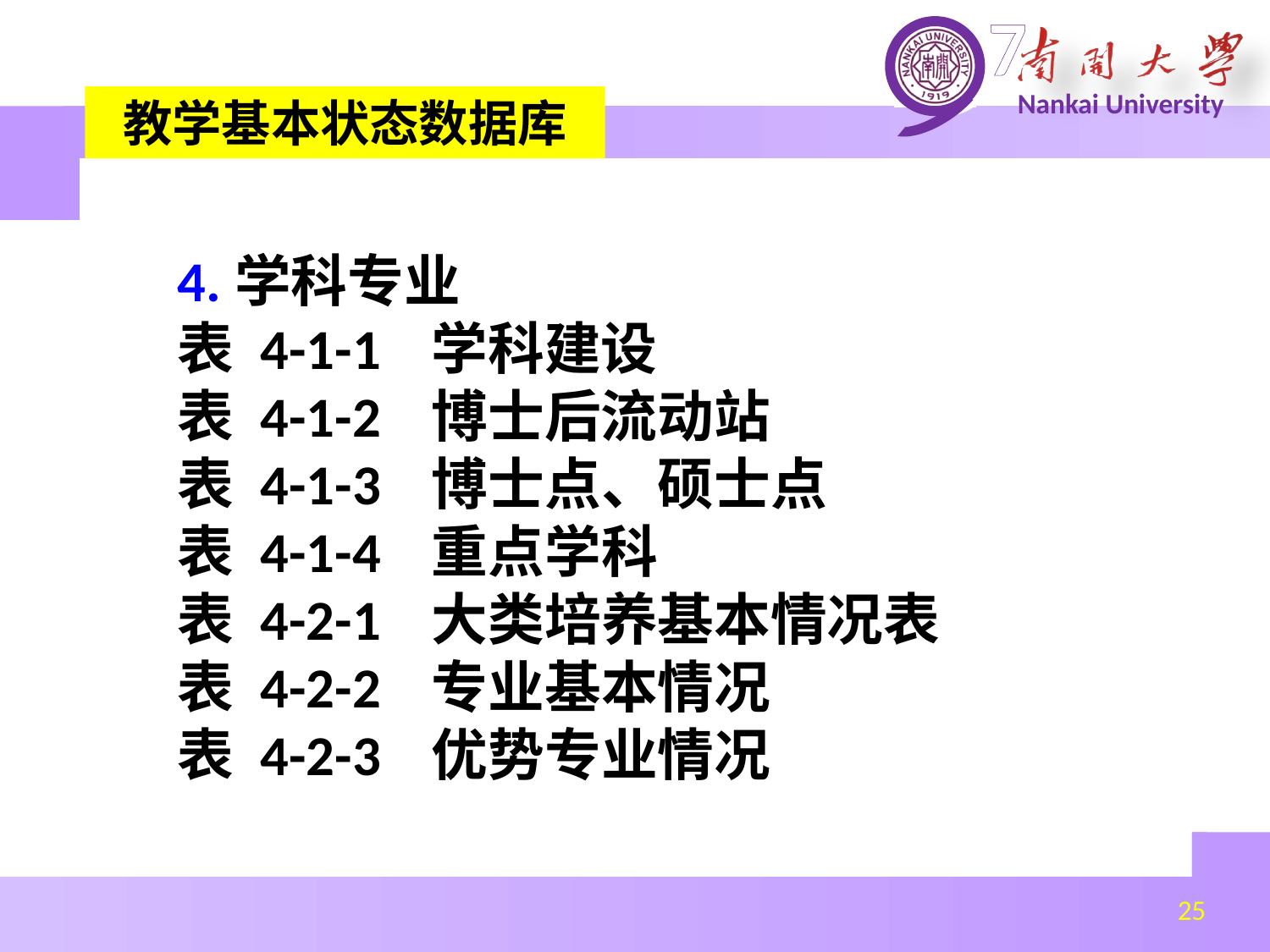

教学基本状态数据库
4.学科专业
表 4-1-1	学科建设
表 4-1-2	博士后流动站
表 4-1-3	博士点、硕士点
表 4-1-4	重点学科
表 4-2-1	大类培养基本情况表
表 4-2-2	专业基本情况
表 4-2-3	优势专业情况